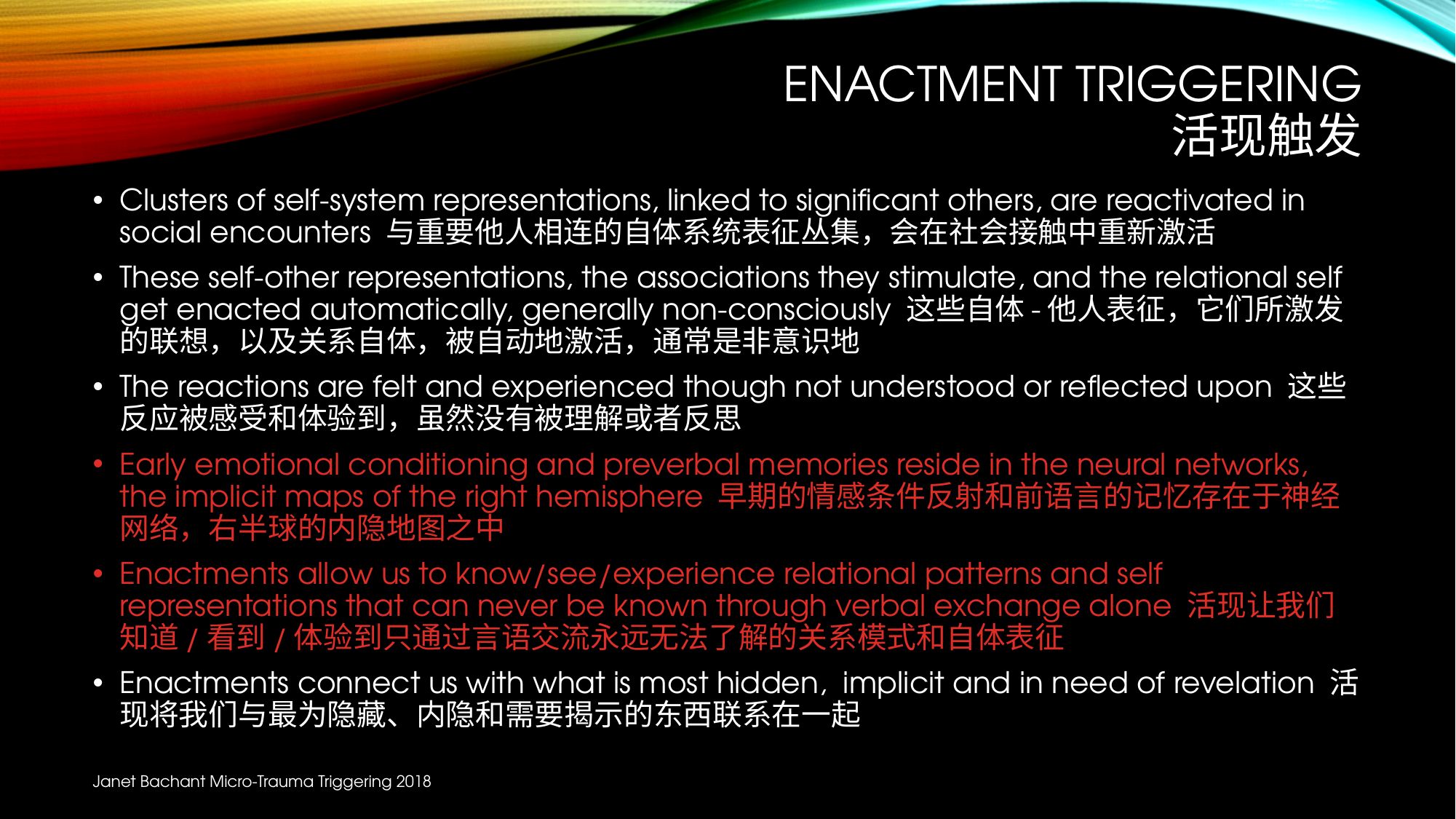

# Enactment triggering 活现触发
Clusters of self-system representations, linked to significant others, are reactivated in social encounters 与重要他人相连的自体系统表征丛集，会在社会接触中重新激活
These self-other representations, the associations they stimulate, and the relational self get enacted automatically, generally non-consciously 这些自体-他人表征，它们所激发的联想，以及关系自体，被自动地激活，通常是非意识地
The reactions are felt and experienced though not understood or reflected upon 这些反应被感受和体验到，虽然没有被理解或者反思
Early emotional conditioning and preverbal memories reside in the neural networks, the implicit maps of the right hemisphere 早期的情感条件反射和前语言的记忆存在于神经网络，右半球的内隐地图之中
Enactments allow us to know/see/experience relational patterns and self representations that can never be known through verbal exchange alone 活现让我们知道/看到/体验到只通过言语交流永远无法了解的关系模式和自体表征
Enactments connect us with what is most hidden,  implicit and in need of revelation 活现将我们与最为隐藏、内隐和需要揭示的东西联系在一起
Janet Bachant Micro-Trauma Triggering 2018